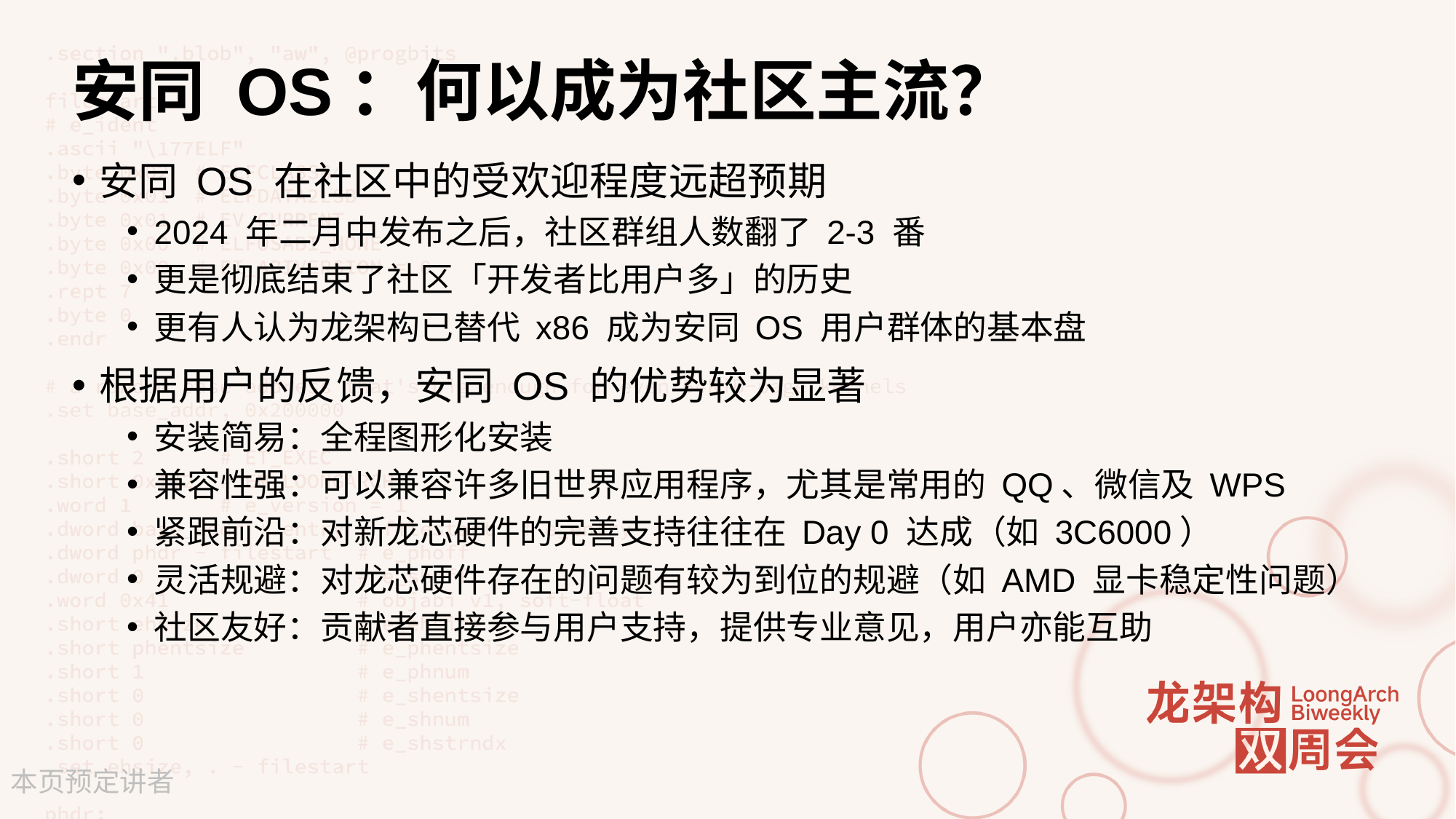

# 安同 OS：何以成为社区主流？
安同 OS 在社区中的受欢迎程度远超预期
2024 年二月中发布之后，社区群组人数翻了 2-3 番
更是彻底结束了社区「开发者比用户多」的历史
更有人认为龙架构已替代 x86 成为安同 OS 用户群体的基本盘
根据用户的反馈，安同 OS 的优势较为显著
安装简易：全程图形化安装
兼容性强：可以兼容许多旧世界应用程序，尤其是常用的 QQ、微信及 WPS
紧跟前沿：对新龙芯硬件的完善支持往往在 Day 0 达成（如 3C6000）
灵活规避：对龙芯硬件存在的问题有较为到位的规避（如 AMD 显卡稳定性问题）
社区友好：贡献者直接参与用户支持，提供专业意见，用户亦能互助